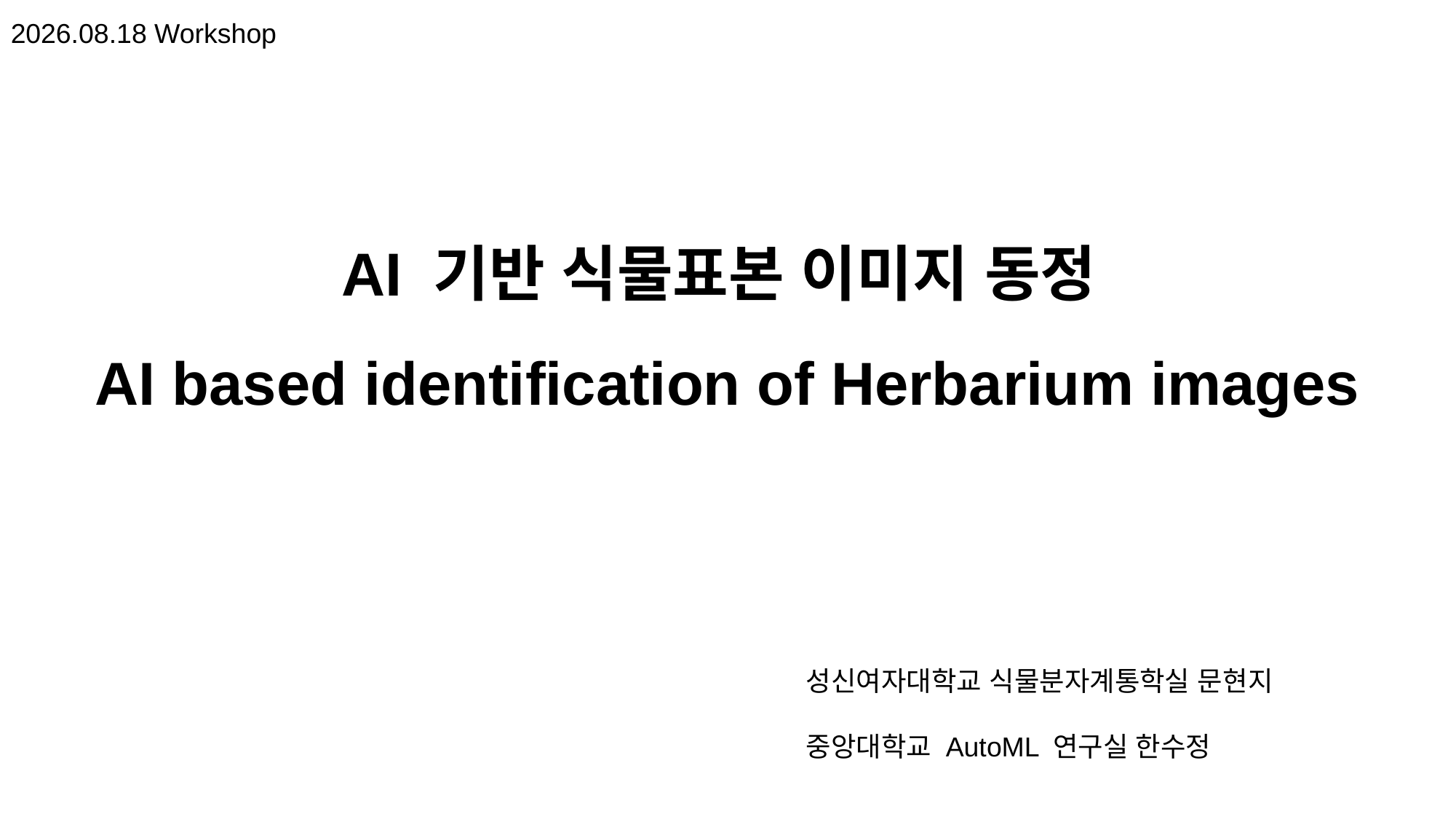

2026.08.18 Workshop
# AI 기반 식물표본 이미지 동정 AI based identification of Herbarium images
성신여자대학교 식물분자계통학실 문현지

중앙대학교 AutoML 연구실 한수정